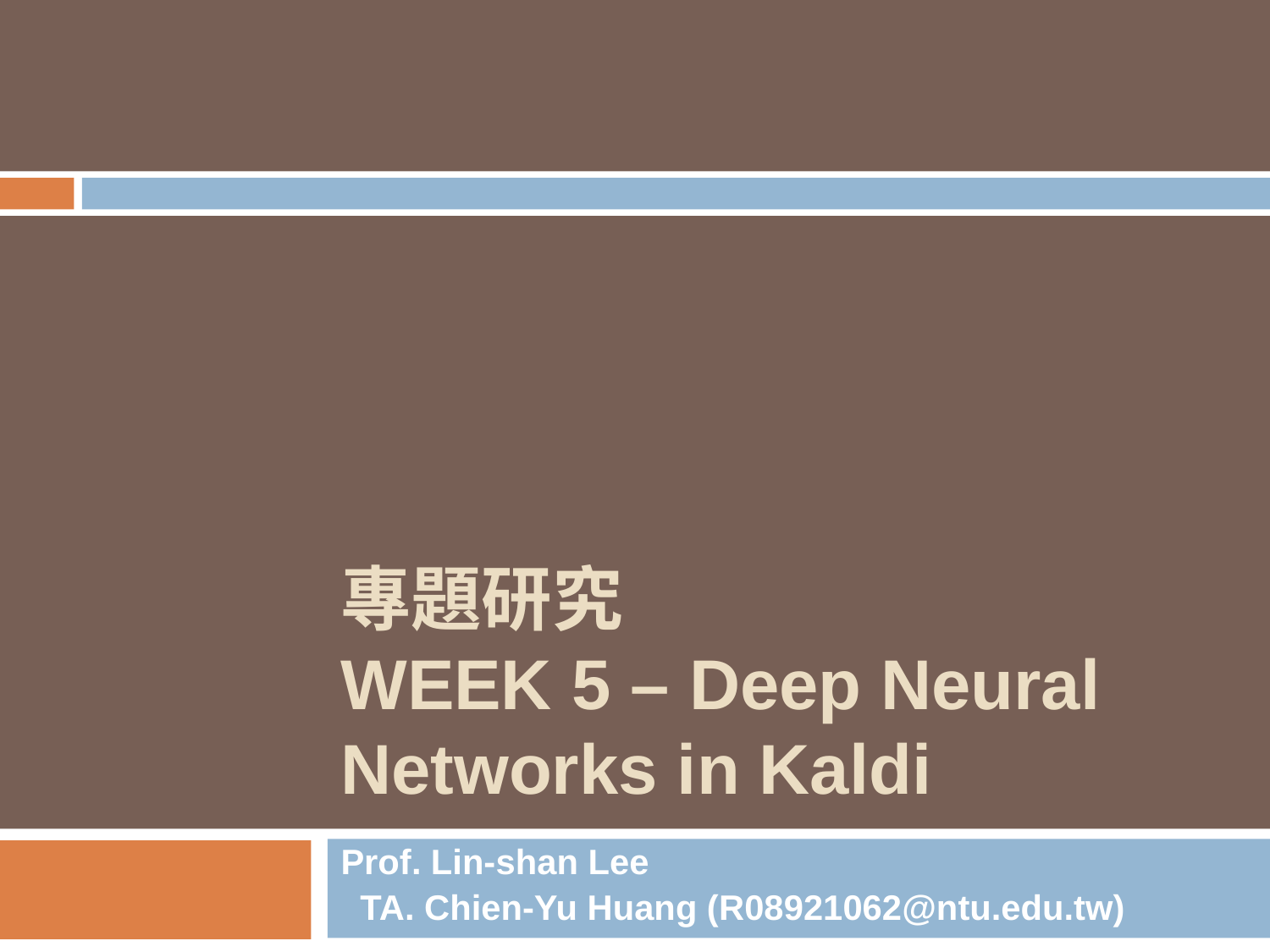

# 專題研究 WEEK 5 – Deep Neural Networks in Kaldi
Prof. Lin-shan Lee
  TA. Chien-Yu Huang (R08921062@ntu.edu.tw)